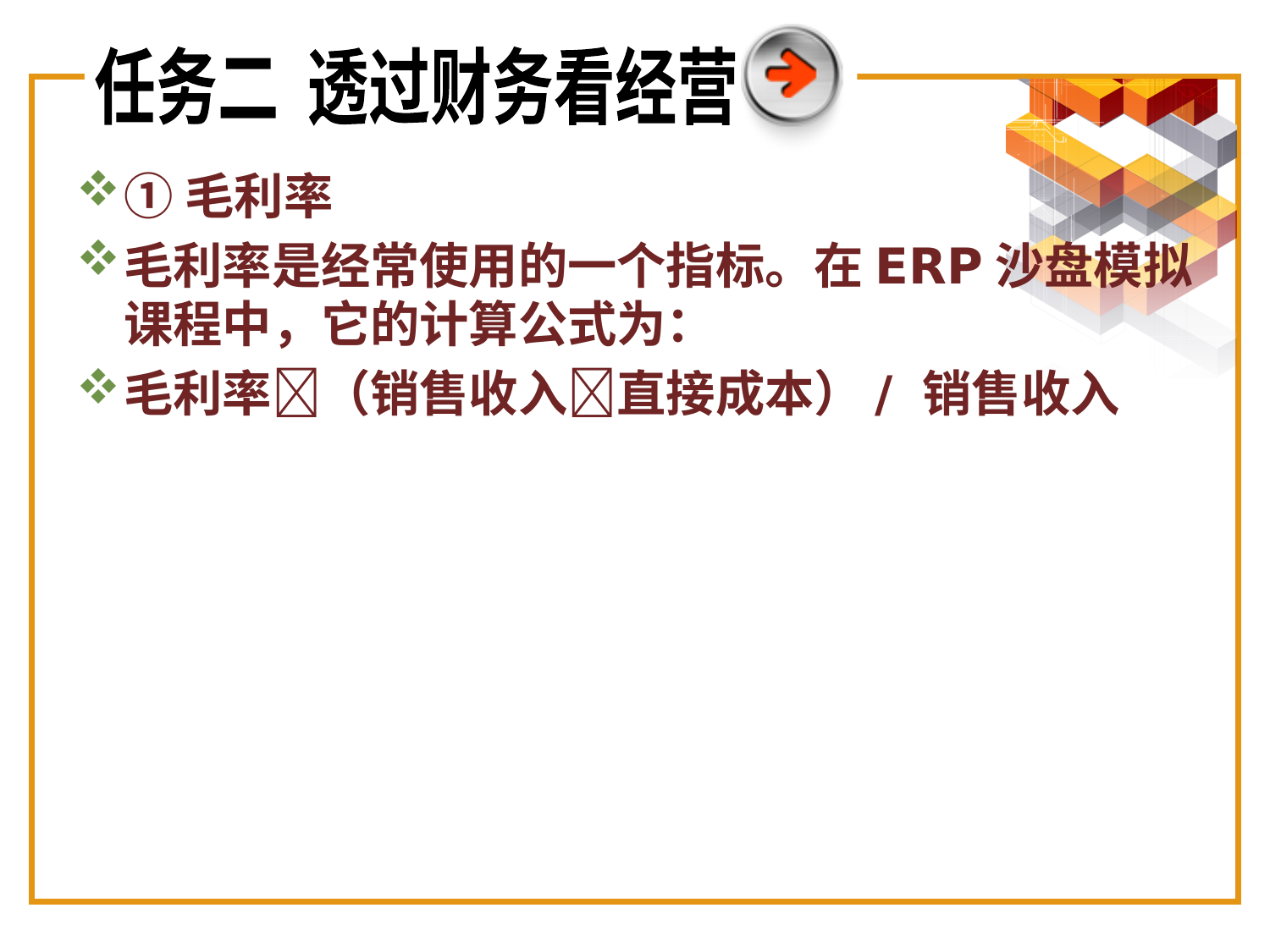

任务二  透过财务看经营
①毛利率
毛利率是经常使用的一个指标。在ERP沙盘模拟课程中，它的计算公式为：
毛利率=（销售收入−直接成本）/ 销售收入